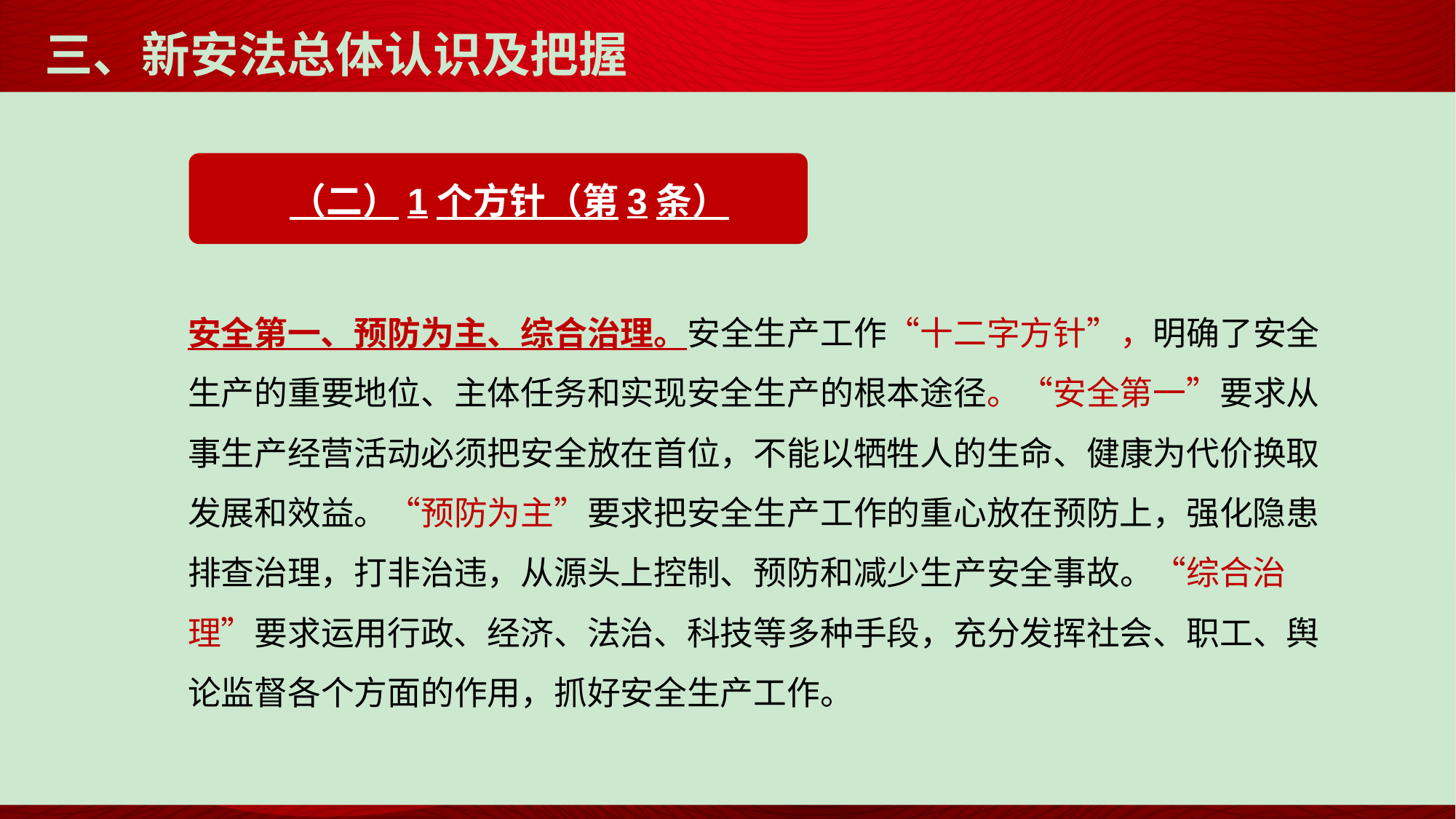

# 三、新安法总体认识及把握
（二）1个方针（第3条）

安全第一、预防为主、综合治理。安全生产工作“十二字方针”，明确了安全生产的重要地位、主体任务和实现安全生产的根本途径。“安全第一”要求从事生产经营活动必须把安全放在首位，不能以牺牲人的生命、健康为代价换取发展和效益。“预防为主”要求把安全生产工作的重心放在预防上，强化隐患排查治理，打非治违，从源头上控制、预防和减少生产安全事故。“综合治理”要求运用行政、经济、法治、科技等多种手段，充分发挥社会、职工、舆论监督各个方面的作用，抓好安全生产工作。